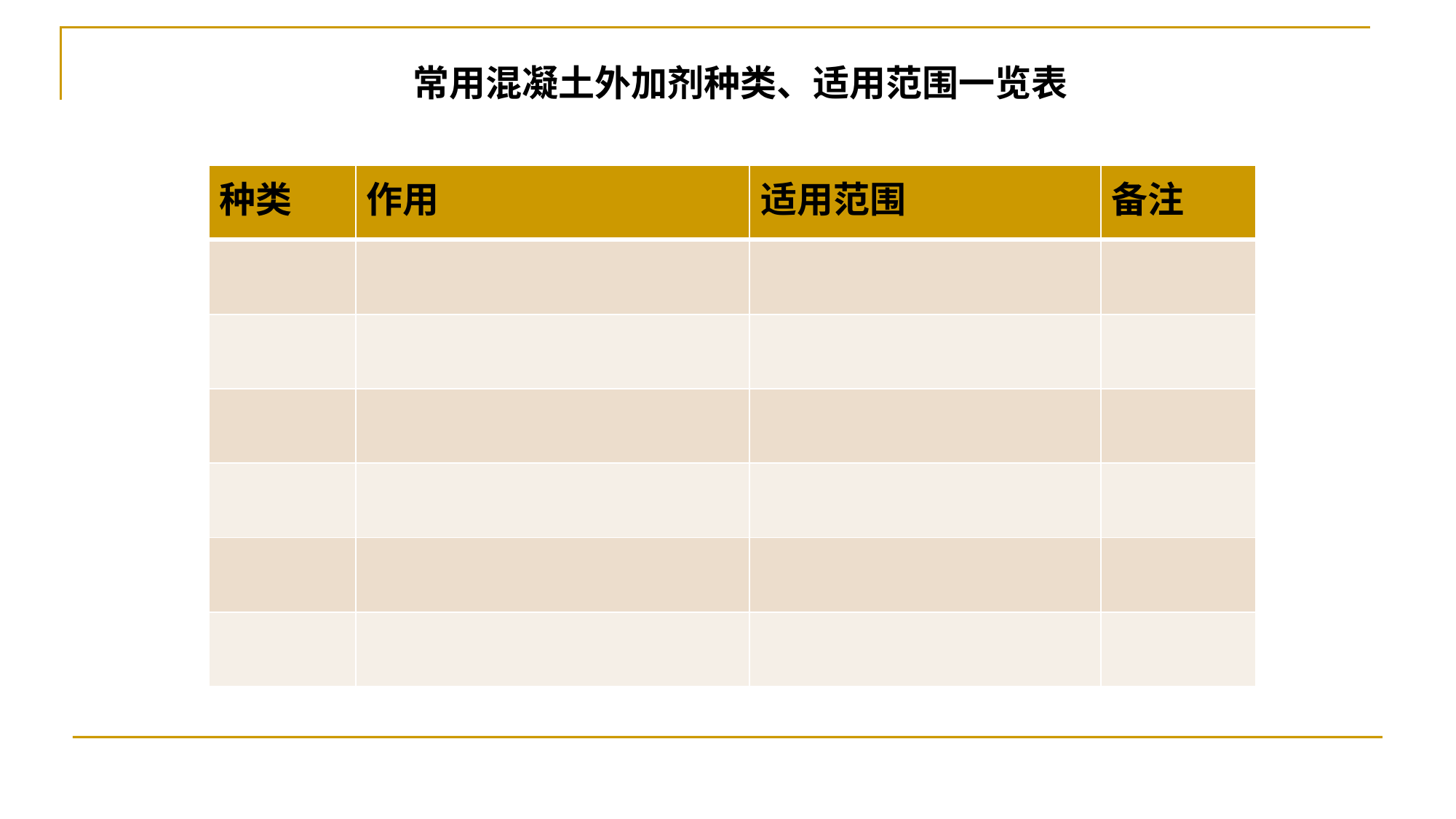

常用混凝土外加剂种类、适用范围一览表
| 种类 | 作用 | 适用范围 | 备注 |
| --- | --- | --- | --- |
|  |  |  |  |
|  |  |  |  |
|  |  |  |  |
|  |  |  |  |
|  |  |  |  |
|  |  |  |  |